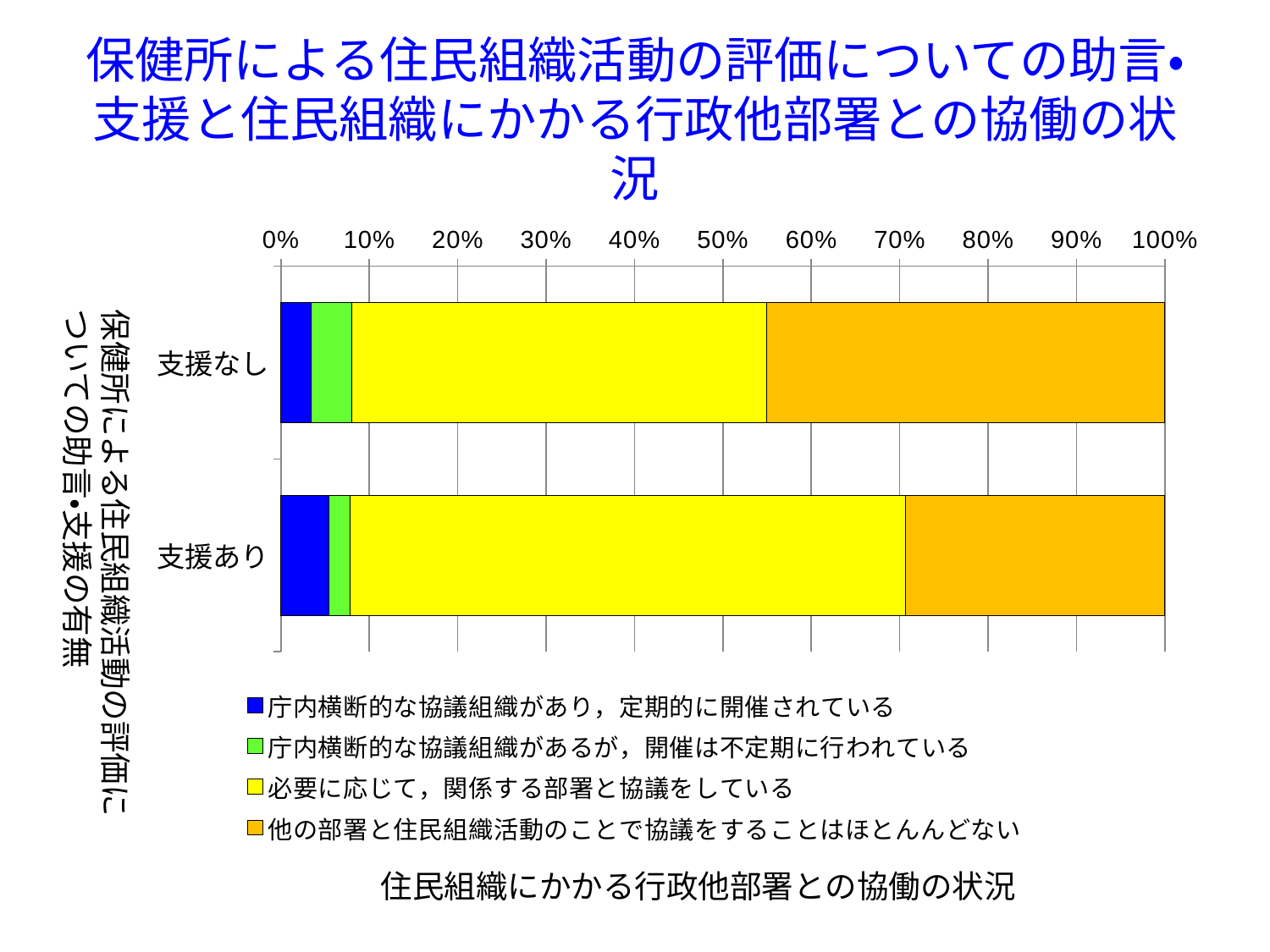

# 保健所による住民組織活動の評価についての助言・支援と住民組織にかかる行政他部署との協働の状況

### Chart

| Category | 庁内横断的な協議組織があり，定期的に開催されている | 庁内横断的な協議組織があるが，開催は不定期に行われている | 必要に応じて，関係する部署と協議をしている | 他の部署と住民組織活動のことで協議をすることはほとんんどない |
|---|---|---|---|---|
| 支援なし | 23.0 | 32.0 | 320.0 | 308.0 |
| 支援あり | 9.0 | 4.0 | 105.0 | 49.0 |
保健所による住民組織活動の評価に
ついての助言・支援の有無
住民組織にかかる行政他部署との協働の状況